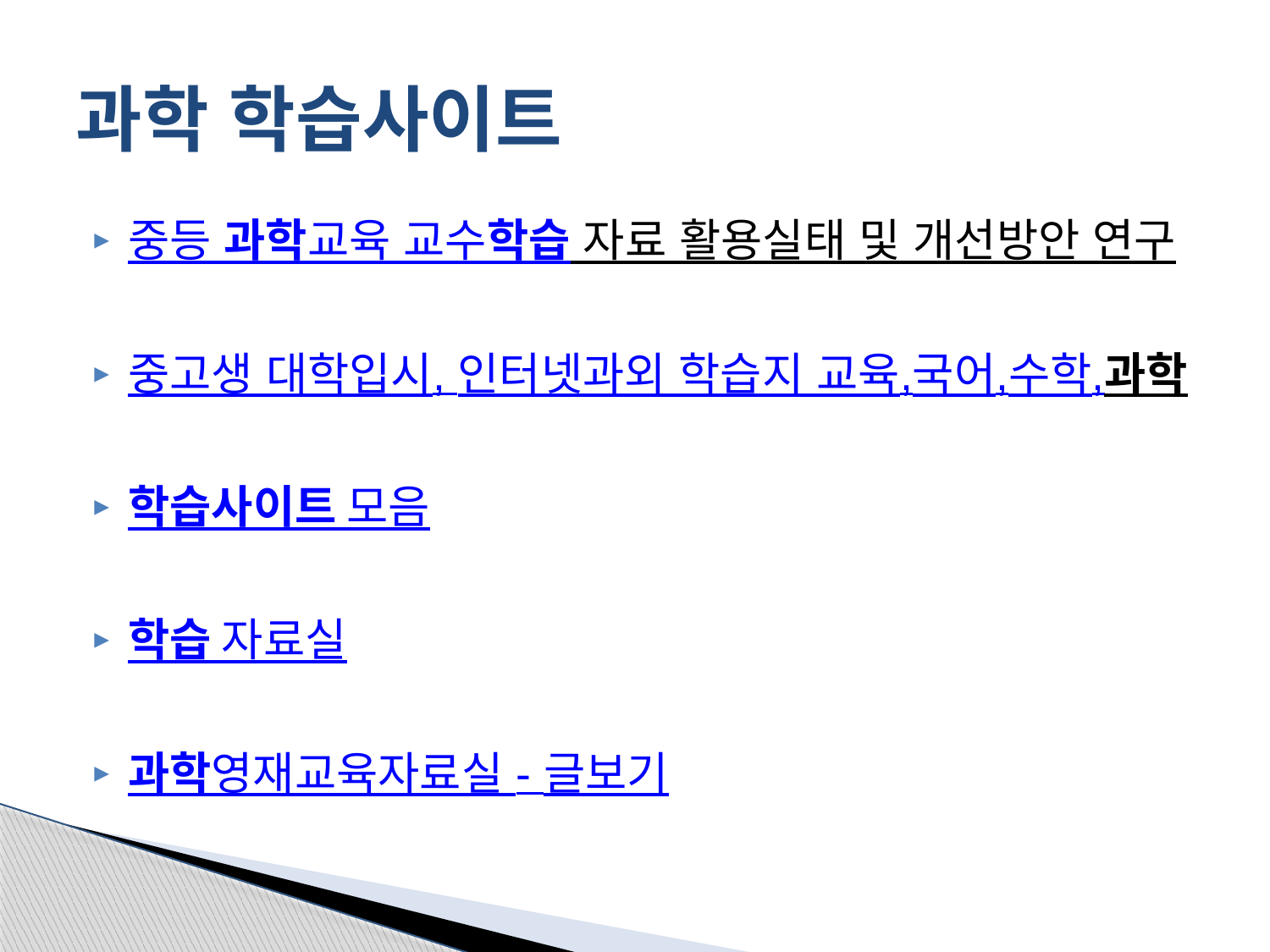

# 과학 학습사이트
중등 과학교육 교수학습 자료 활용실태 및 개선방안 연구

중고생 대학입시, 인터넷과외 학습지 교육,국어,수학,과학

학습사이트 모음

학습 자료실

과학영재교육자료실 - 글보기